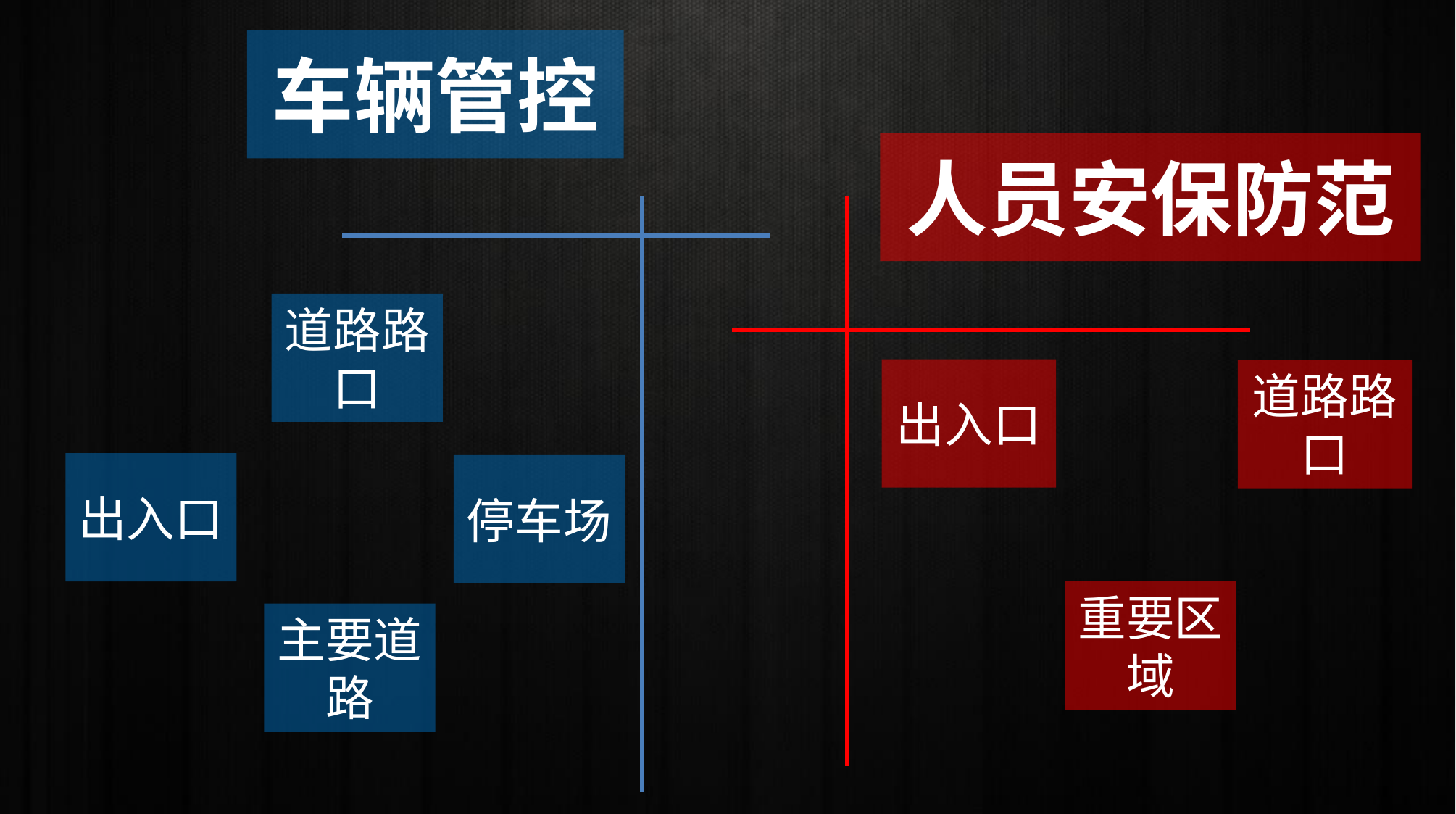

车辆管控
人员安保防范
道路路口
出入口
道路路口
出入口
停车场
重要区域
主要道路